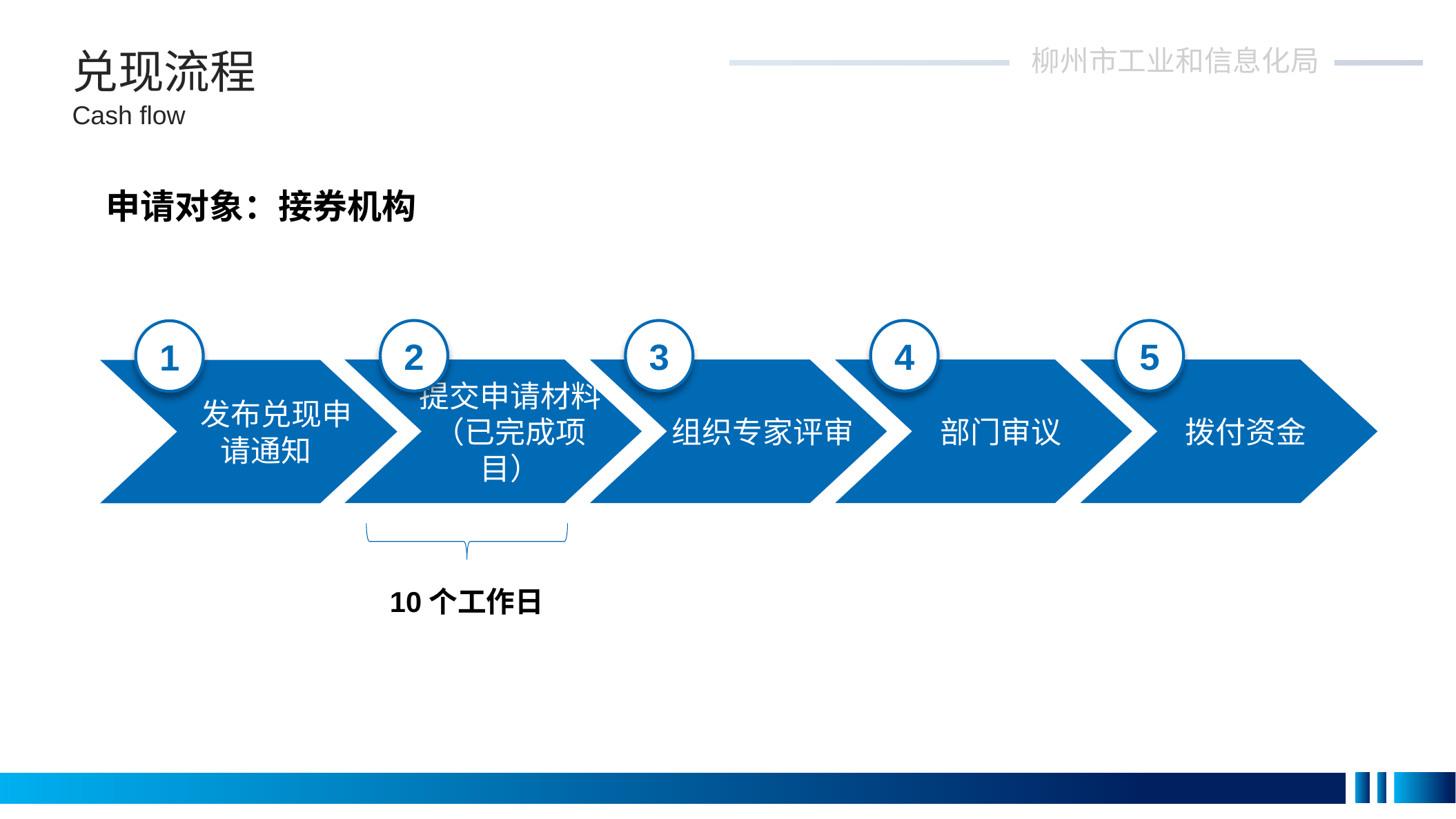

柳州市工业和信息化局
兑现流程

Cash flow
申请对象：接券机构
5
2
3
4
提交申请材料（已完成项目）
 组织专家评审
部门审议
拨付资金
1
  发布兑现申请通知

10个工作日